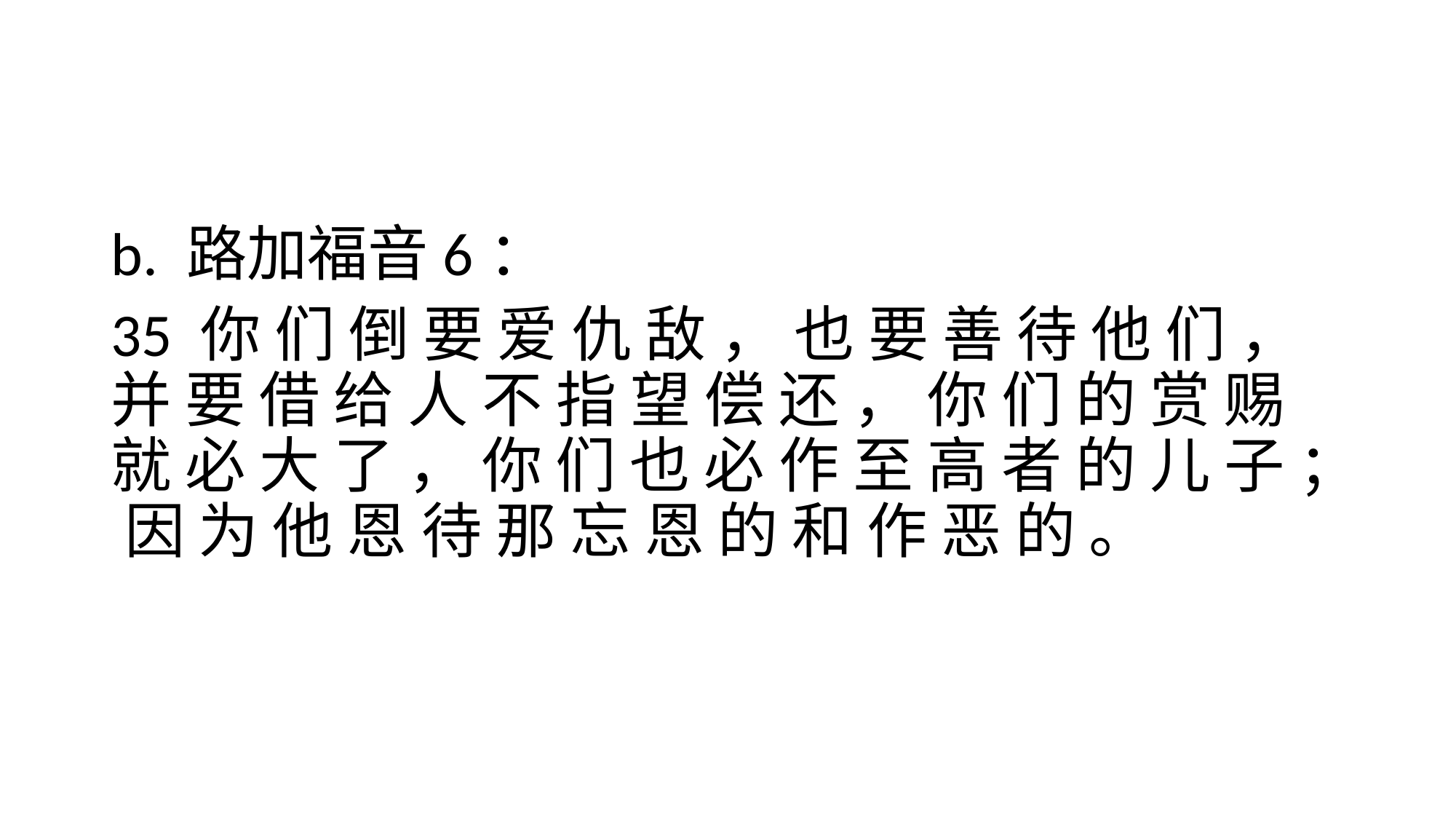

#
b. 路加福音6：
35 你 们 倒 要 爱 仇 敌 ， 也 要 善 待 他 们 ， 并 要 借 给 人 不 指 望 偿 还 ， 你 们 的 赏 赐 就 必 大 了 ， 你 们 也 必 作 至 高 者 的 儿 子 ； 因 为 他 恩 待 那 忘 恩 的 和 作 恶 的 。